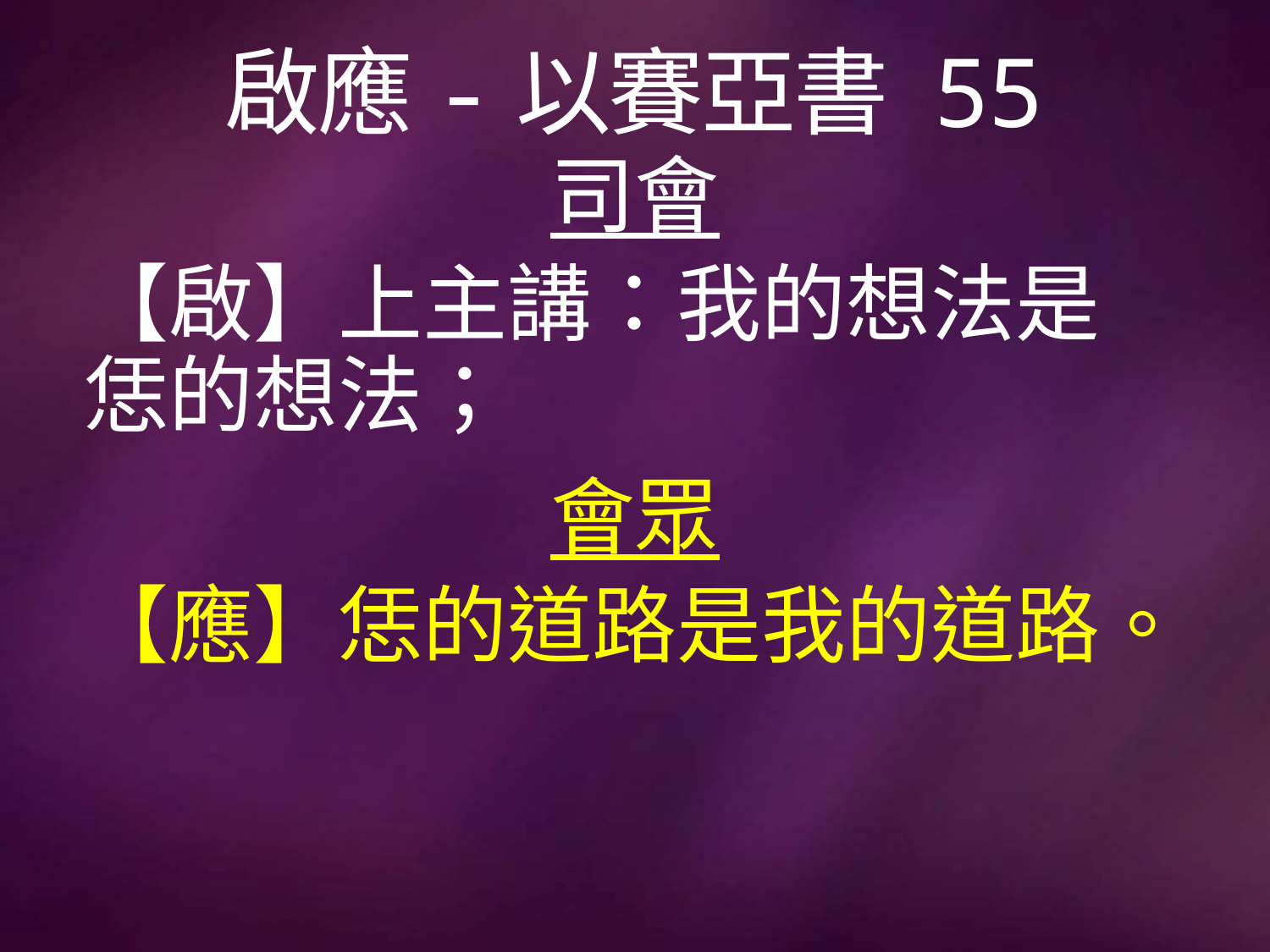

# 啟應-以賽亞書 55
司會
【啟】上主講：我的想法是恁的想法；

會眾
【應】恁的道路是我的道路。